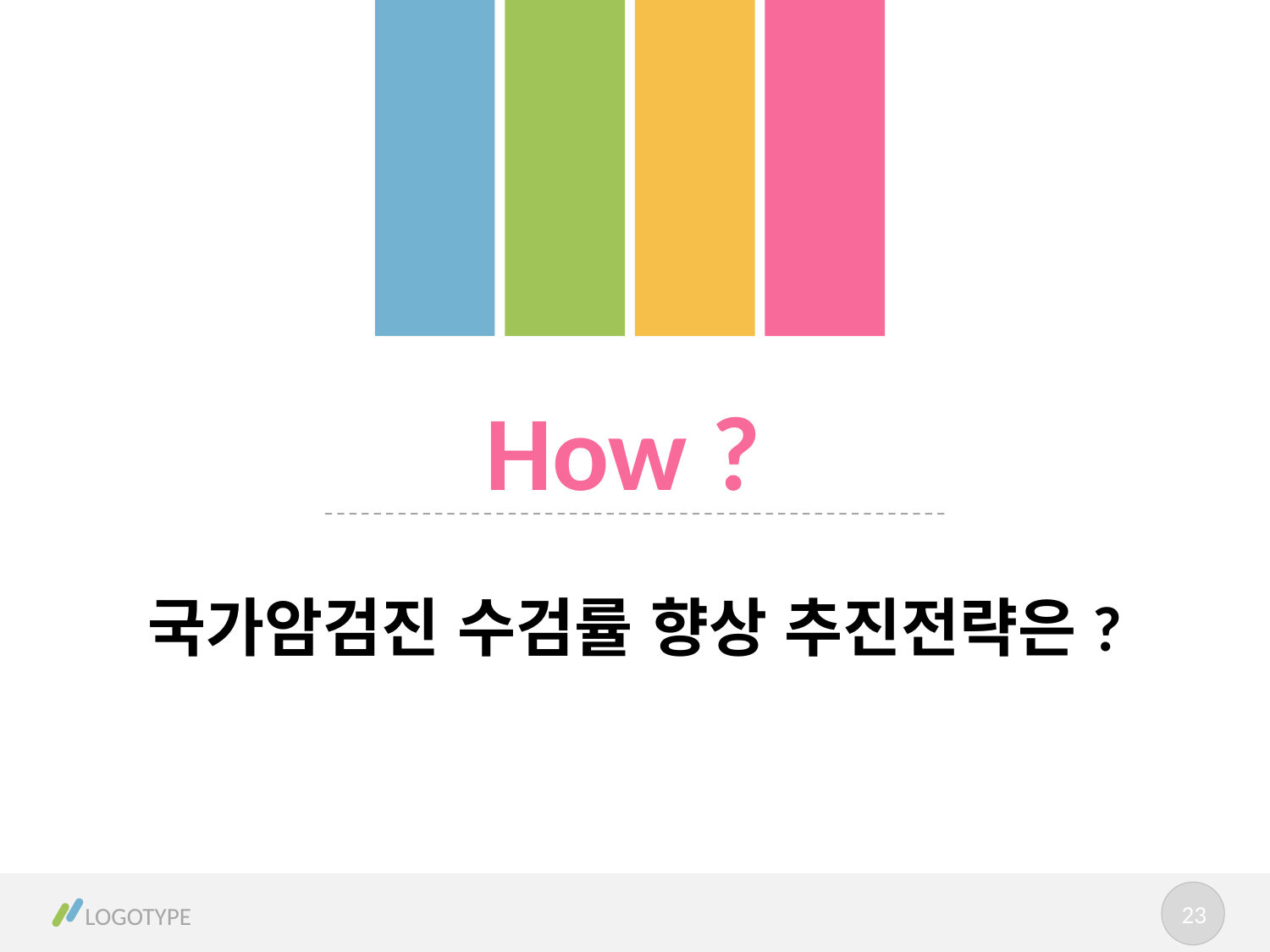

# How ? 국가암검진 수검률 향상 추진전략은?